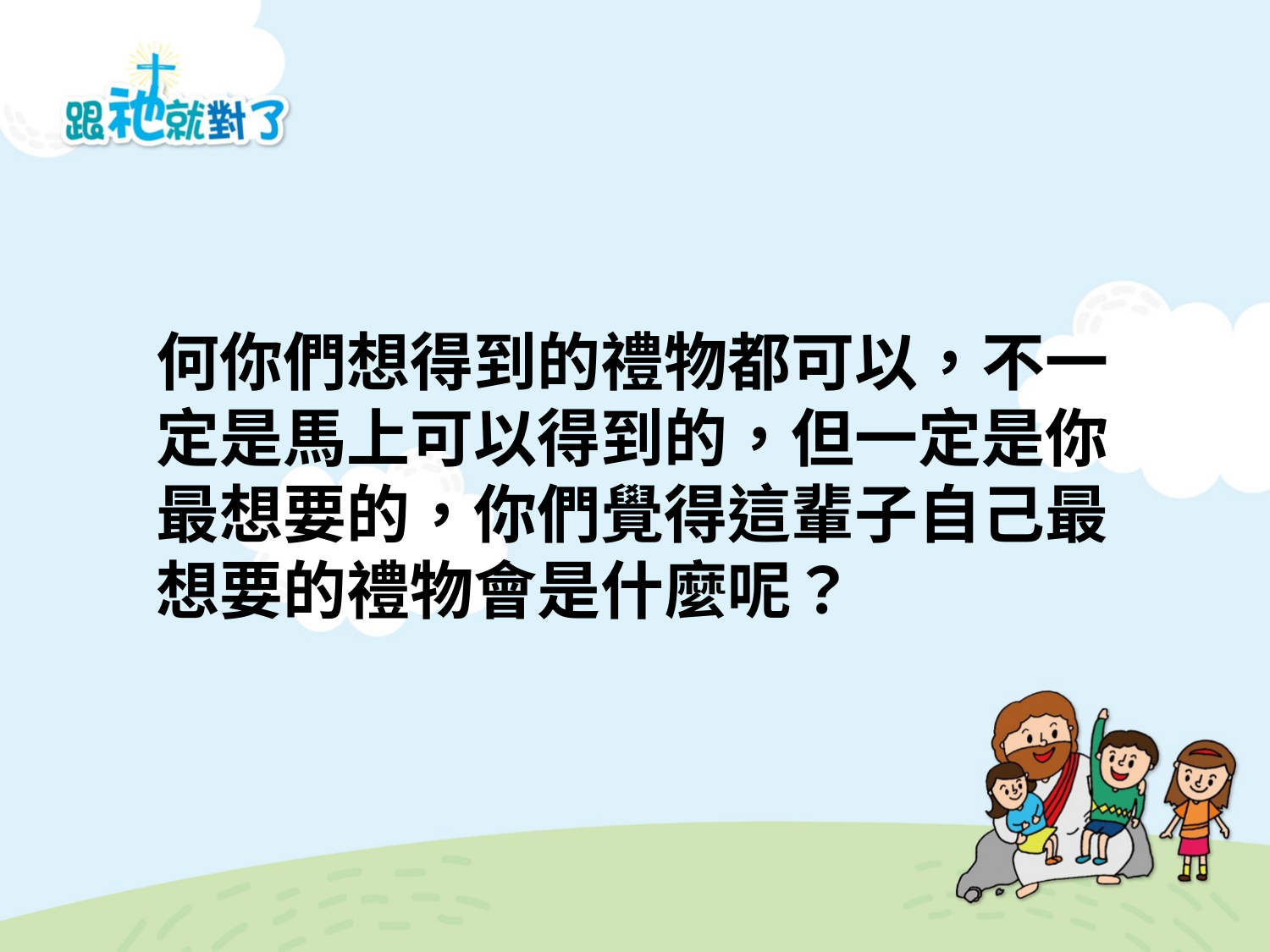

何你們想得到的禮物都可以，不一定是馬上可以得到的，但一定是你最想要的，你們覺得這輩子自己最想要的禮物會是什麼呢？